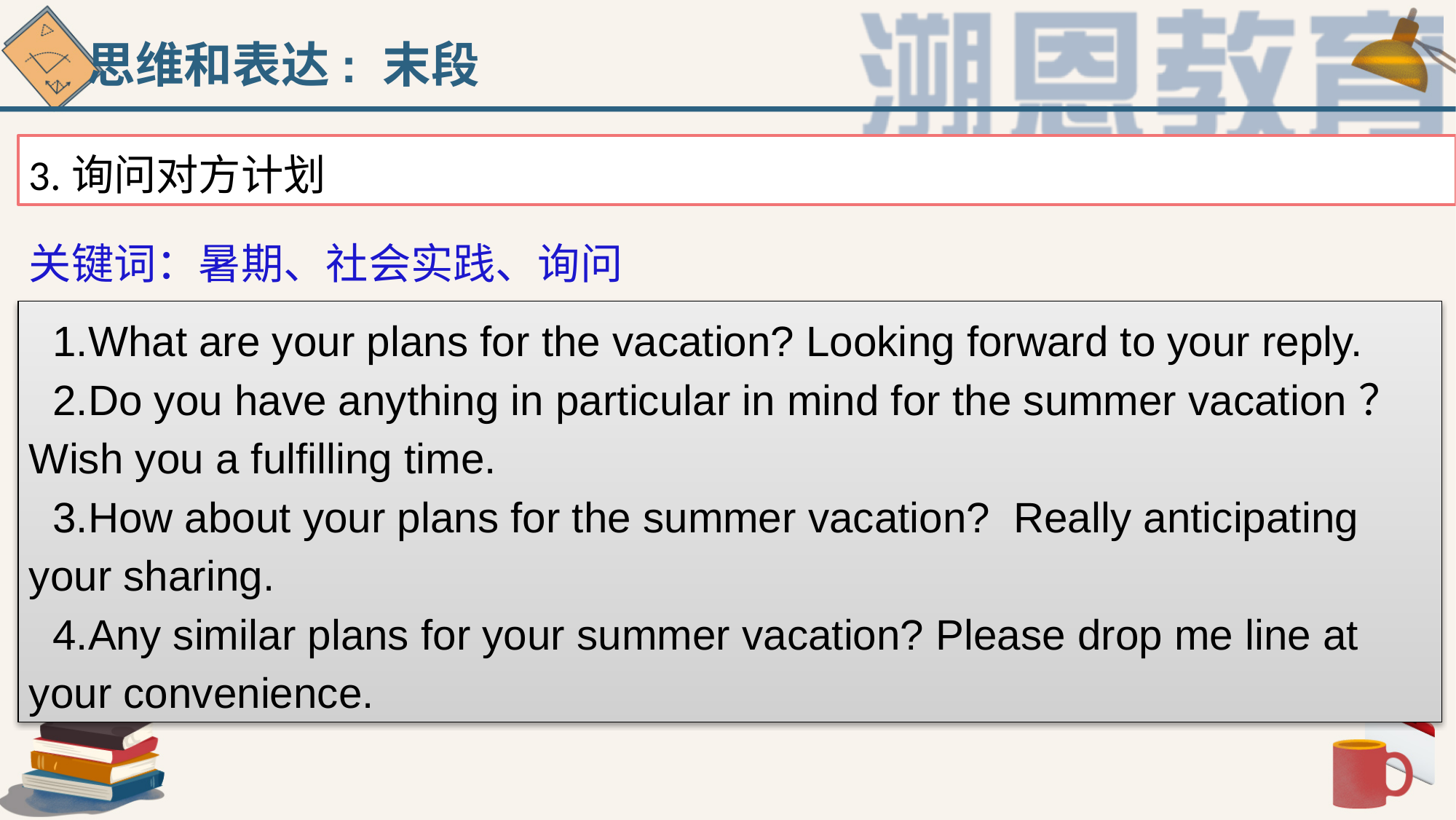

思维和表达: 末段

3.询问对方计划
关键词：暑期、社会实践、询问
  1.What are your plans for the vacation? Looking forward to your reply.
  2.Do you have anything in particular in mind for the summer vacation？Wish you a fulfilling time.
  3.How about your plans for the summer vacation?  Really anticipating your sharing.
  4.Any similar plans for your summer vacation? Please drop me line at your convenience.